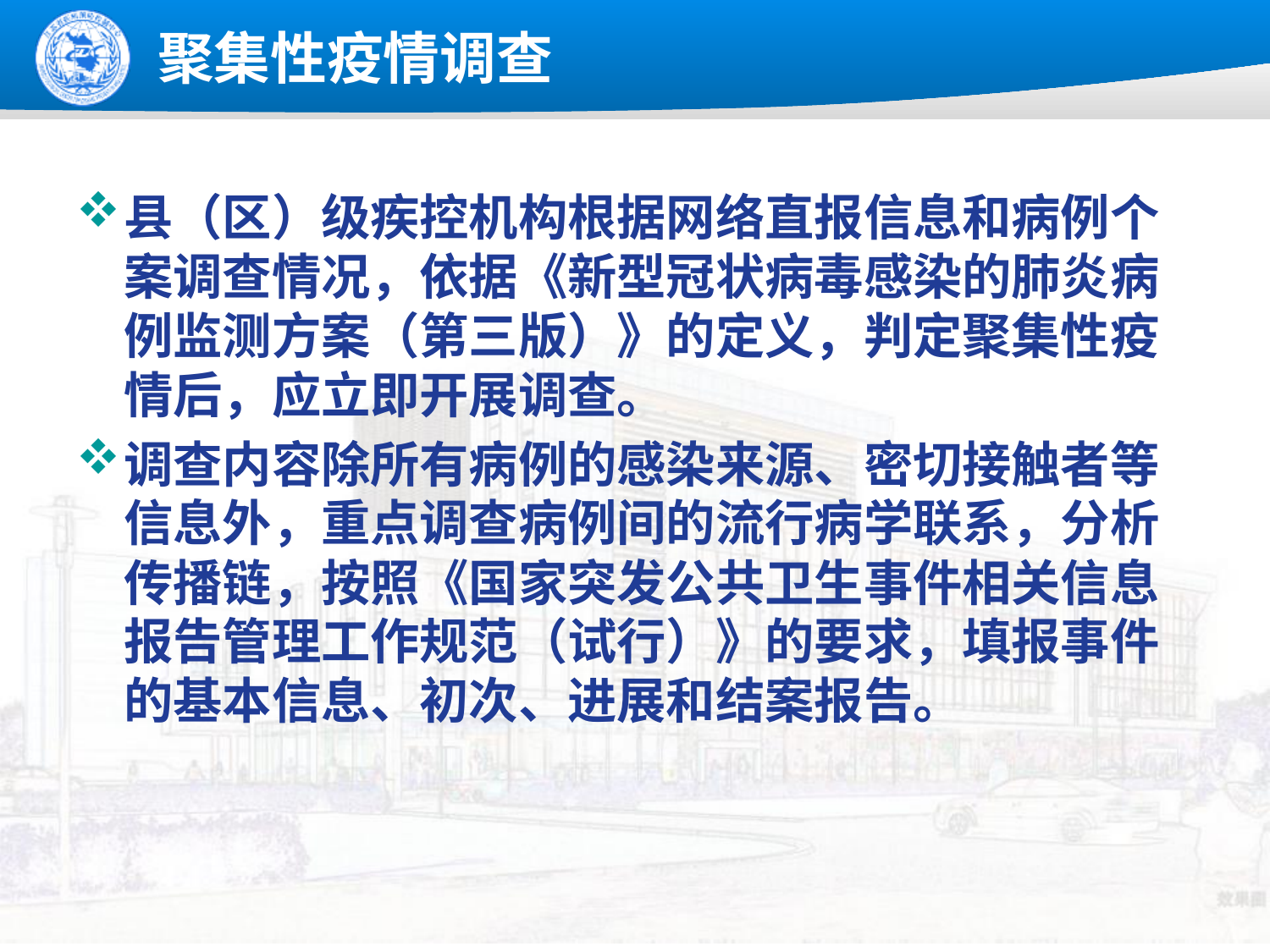

# 聚集性疫情调查
县（区）级疾控机构根据网络直报信息和病例个案调查情况，依据《新型冠状病毒感染的肺炎病例监测方案（第三版）》的定义，判定聚集性疫情后，应立即开展调查。
调查内容除所有病例的感染来源、密切接触者等信息外，重点调查病例间的流行病学联系，分析传播链，按照《国家突发公共卫生事件相关信息报告管理工作规范（试行）》的要求，填报事件的基本信息、初次、进展和结案报告。